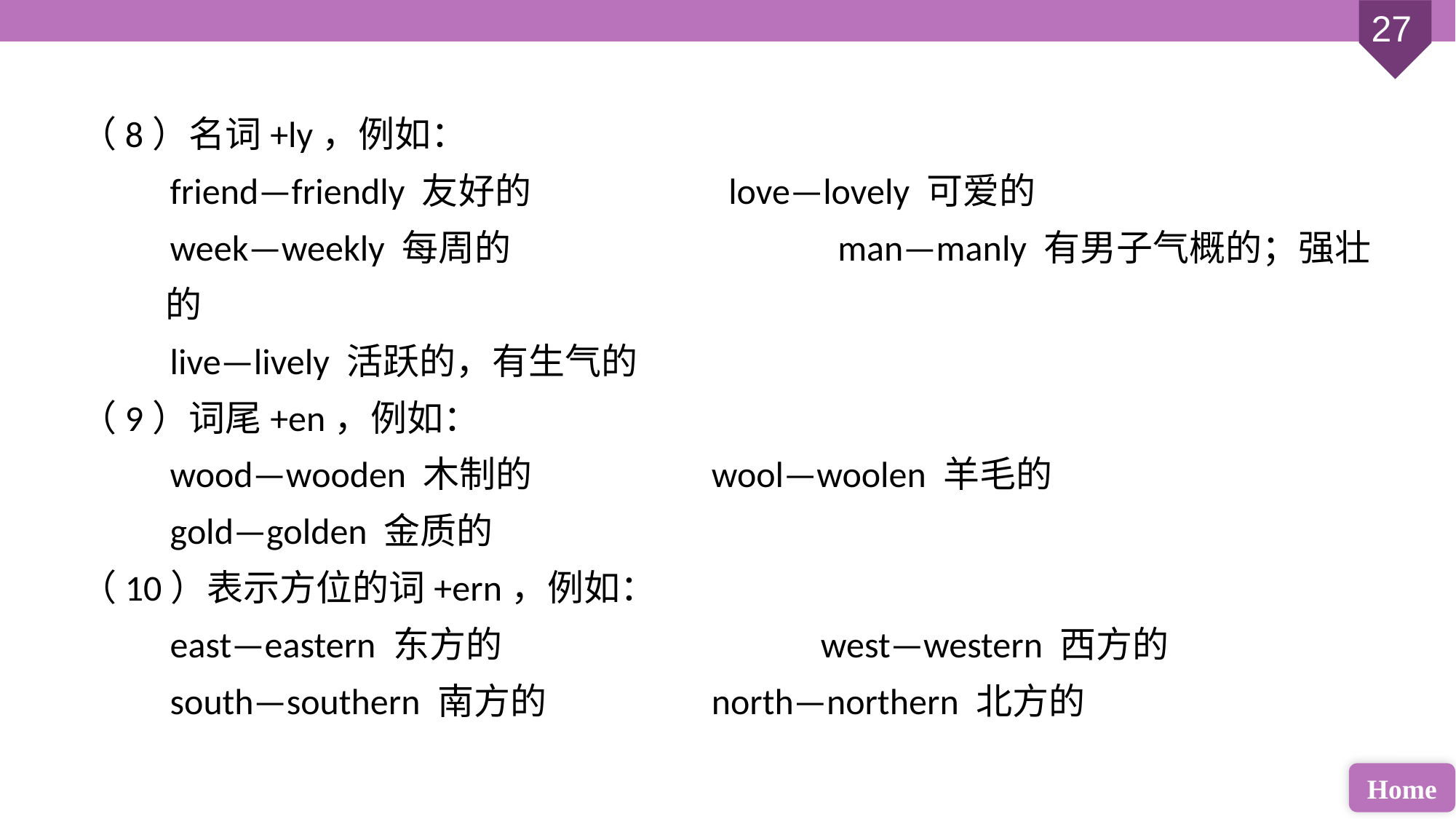

（8）名词+ly，例如：
           friend—friendly 友好的		 love—lovely 可爱的
           week—weekly 每周的			 man—manly 有男子气概的；强壮的
           live—lively 活跃的，有生气的
（9）词尾+en，例如：
           wood—wooden 木制的 		wool—woolen 羊毛的
           gold—golden 金质的
（10）表示方位的词+ern，例如：
           east—eastern 东方的 			west—western 西方的
           south—southern 南方的 		north—northern 北方的